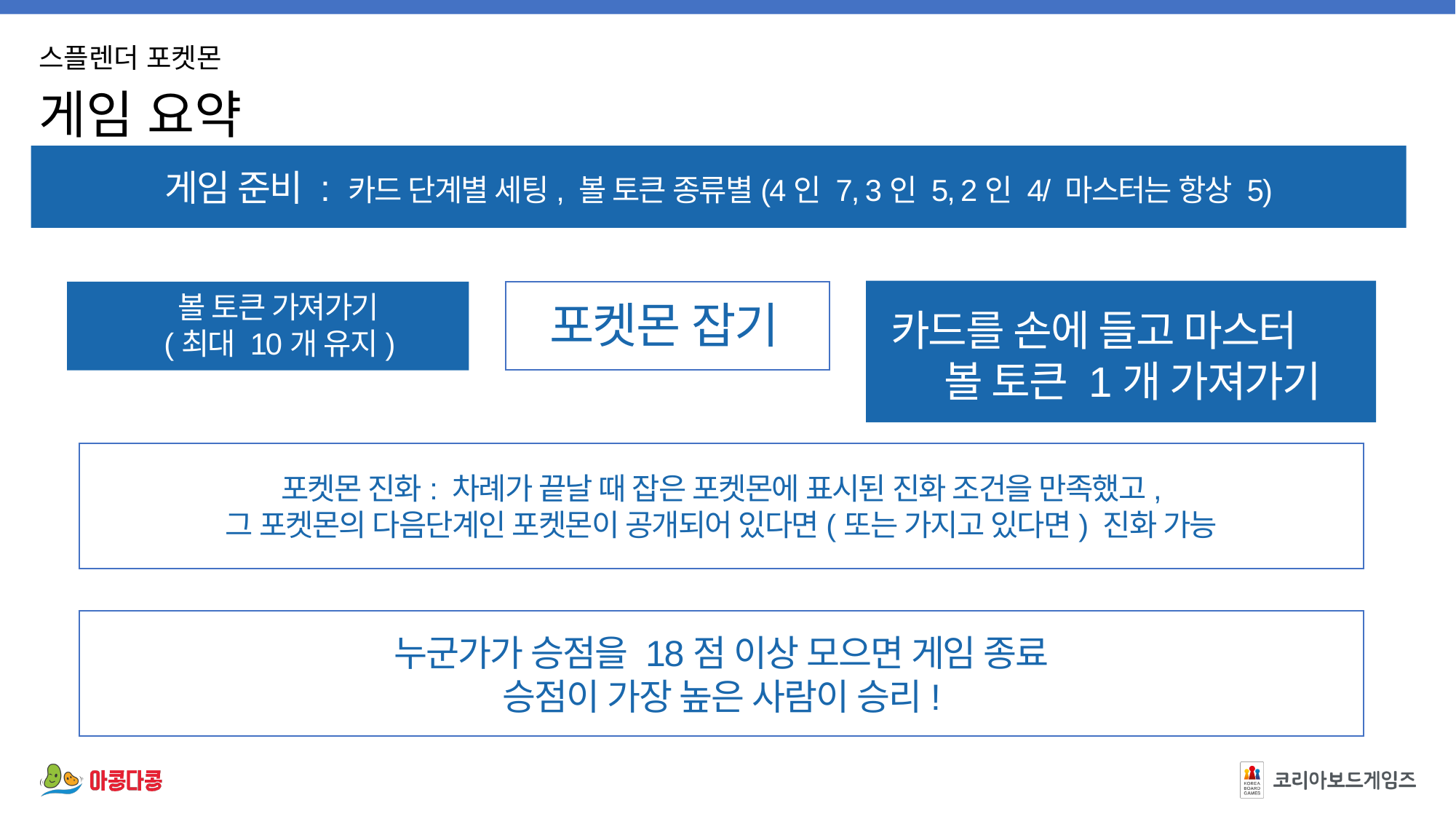

게임 준비 : 카드 단계별 세팅, 볼 토큰 종류별(4인 7, 3인 5, 2인 4/ 마스터는 항상 5)

 볼 토큰 가져가기
(최대 10개 유지)
포켓몬 잡기
카드를 손에 들고 마스터
    볼 토큰 1개 가져가기
포켓몬 진화: 차례가 끝날 때 잡은 포켓몬에 표시된 진화 조건을 만족했고,
그 포켓몬의 다음단계인 포켓몬이 공개되어 있다면(또는 가지고 있다면) 진화 가능
누군가가 승점을 18점 이상 모으면 게임 종료
승점이 가장 높은 사람이 승리!